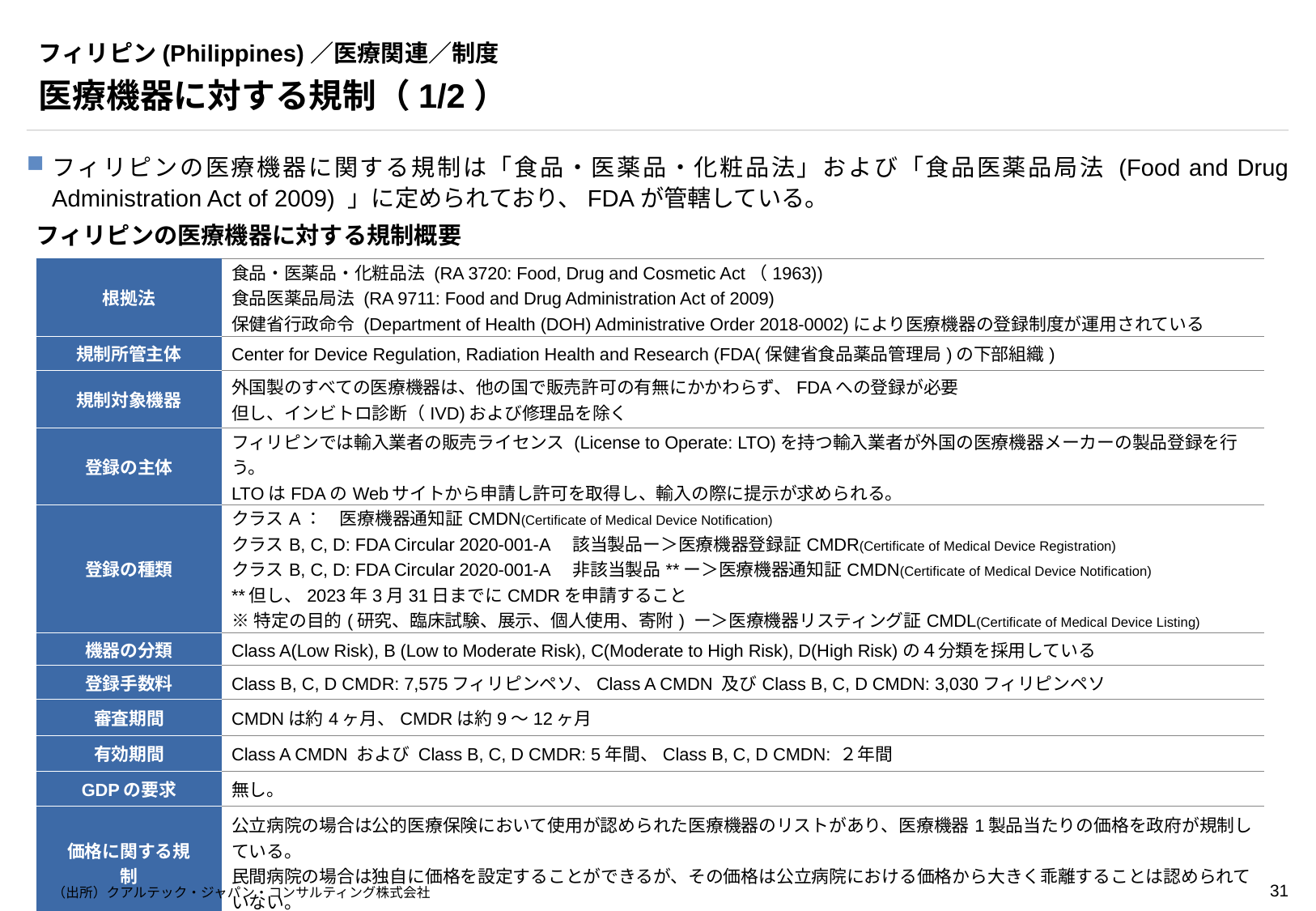

# フィリピン(Philippines)／医療関連／制度
医療機器に対する規制（1/2）
フィリピンの医療機器に関する規制は「食品・医薬品・化粧品法」および「食品医薬品局法 (Food and Drug Administration Act of 2009) 」に定められており、FDAが管轄している。
フィリピンの医療機器に対する規制概要
| 根拠法 | 食品・医薬品・化粧品法 (RA 3720: Food, Drug and Cosmetic Act（1963)) 食品医薬品局法 (RA 9711: Food and Drug Administration Act of 2009) 保健省行政命令 (Department of Health (DOH) Administrative Order 2018-0002)により医療機器の登録制度が運用されている |
| --- | --- |
| 規制所管主体 | Center for Device Regulation, Radiation Health and Research (FDA(保健省食品薬品管理局)の下部組織) |
| 規制対象機器 | 外国製のすべての医療機器は、他の国で販売許可の有無にかかわらず、FDAへの登録が必要 但し、インビトロ診断（IVD)および修理品を除く |
| 登録の主体 | フィリピンでは輸入業者の販売ライセンス (License to Operate: LTO)を持つ輸入業者が外国の医療機器メーカーの製品登録を行う。 LTOはFDAのWebサイトから申請し許可を取得し、輸入の際に提示が求められる。 |
| 登録の種類 | クラスA：　医療機器通知証CMDN(Certificate of Medical Device Notification)　 クラスB, C, D: FDA Circular 2020-001-A　該当製品ー＞医療機器登録証CMDR(Certificate of Medical Device Registration) クラスB, C, D: FDA Circular 2020-001-A　非該当製品\*\*ー＞医療機器通知証CMDN(Certificate of Medical Device Notification) \*\*但し、2023年3月31日までにCMDRを申請すること ※特定の目的(研究、臨床試験、展示、個人使用、寄附) ー＞医療機器リスティング証CMDL(Certificate of Medical Device Listing) |
| 機器の分類 | Class A(Low Risk), B (Low to Moderate Risk), C(Moderate to High Risk), D(High Risk)の４分類を採用している |
| 登録手数料 | Class B, C, D CMDR: 7,575フィリピンペソ、Class A CMDN 及びClass B, C, D CMDN: 3,030フィリピンペソ |
| 審査期間 | CMDNは約4ヶ月、CMDRは約9～12ヶ月 |
| 有効期間 | Class A CMDN および Class B, C, D CMDR: 5年間、Class B, C, D CMDN: ２年間 |
| GDPの要求 | 無し。 |
| 価格に関する規制 | 公立病院の場合は公的医療保険において使用が認められた医療機器のリストがあり、医療機器1製品当たりの価格を政府が規制している。 民間病院の場合は独自に価格を設定することができるが、その価格は公立病院における価格から大きく乖離することは認められていない。 |
（出所）クアルテック・ジャパン・コンサルティング株式会社